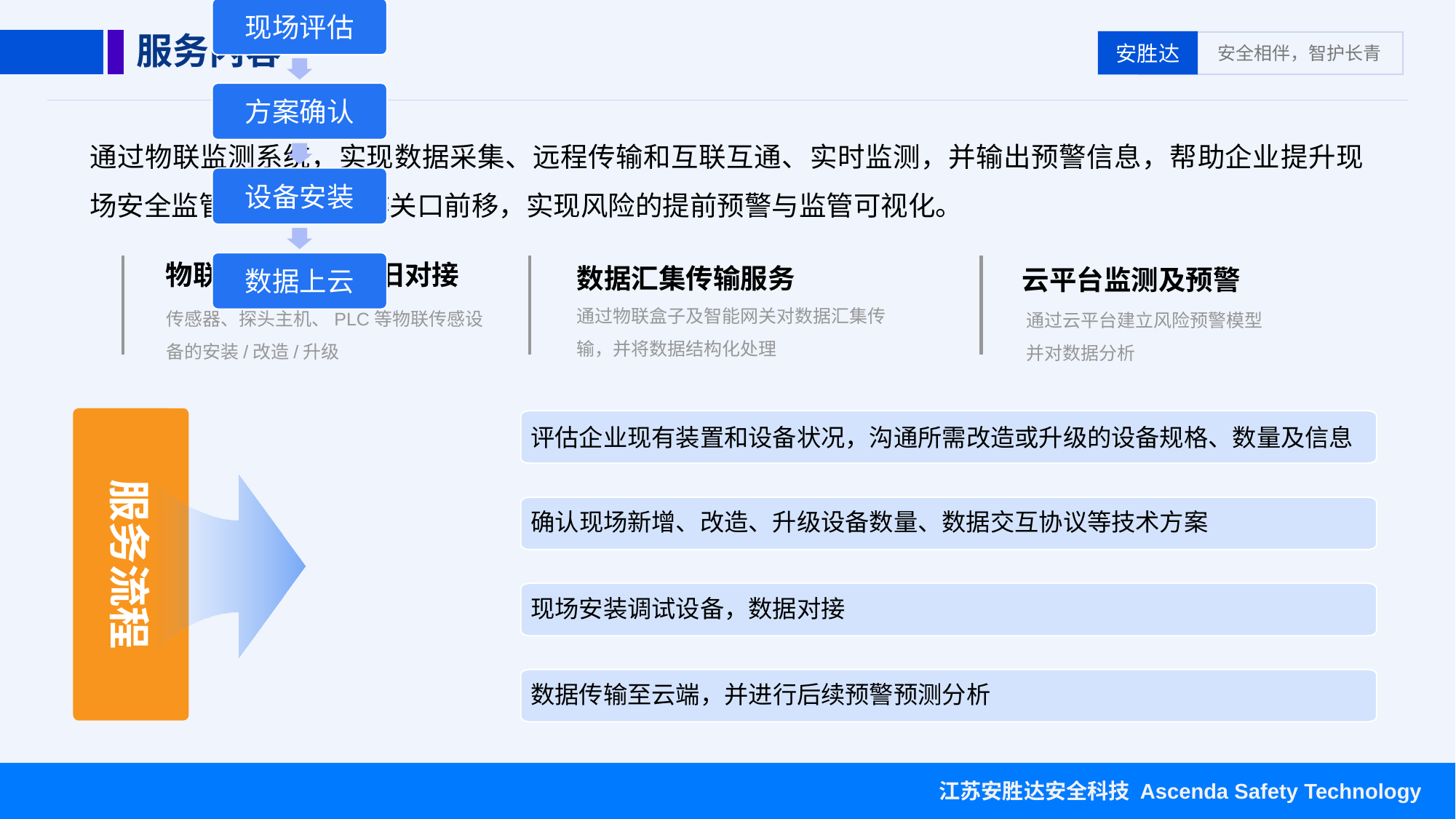

服务内容
通过物联监测系统，实现数据采集、远程传输和互联互通、实时监测，并输出预警信息，帮助企业提升现场安全监管能力，将工作关口前移，实现风险的提前预警与监管可视化。
物联设备安装/利旧对接
数据汇集传输服务
云平台监测及预警
通过物联盒子及智能网关对数据汇集传输，并将数据结构化处理
传感器、探头主机、PLC等物联传感设备的安装/改造/升级
通过云平台建立风险预警模型并对数据分析
服务流程
现场评估

方案确认

设备安装

数据上云
评估企业现有装置和设备状况，沟通所需改造或升级的设备规格、数量及信息
确认现场新增、改造、升级设备数量、数据交互协议等技术方案
现场安装调试设备，数据对接
数据传输至云端，并进行后续预警预测分析